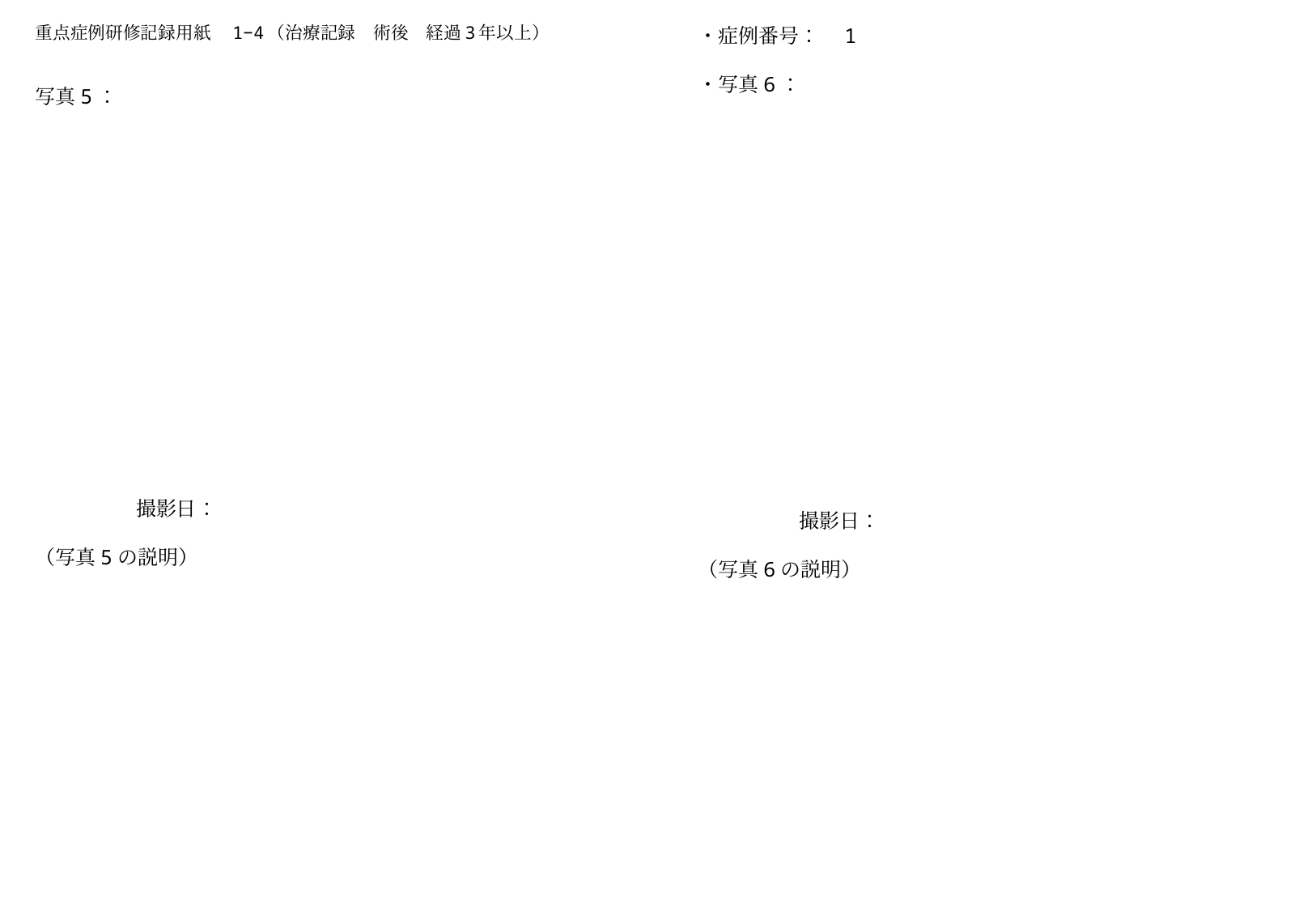

重点症例研修記録用紙　1−4（治療記録　術後　経過3年以上）
・症例番号：　1

・写真6：

　　　　　撮影日：

（写真6の説明）

写真5：

　　　　　撮影日：

（写真5の説明）